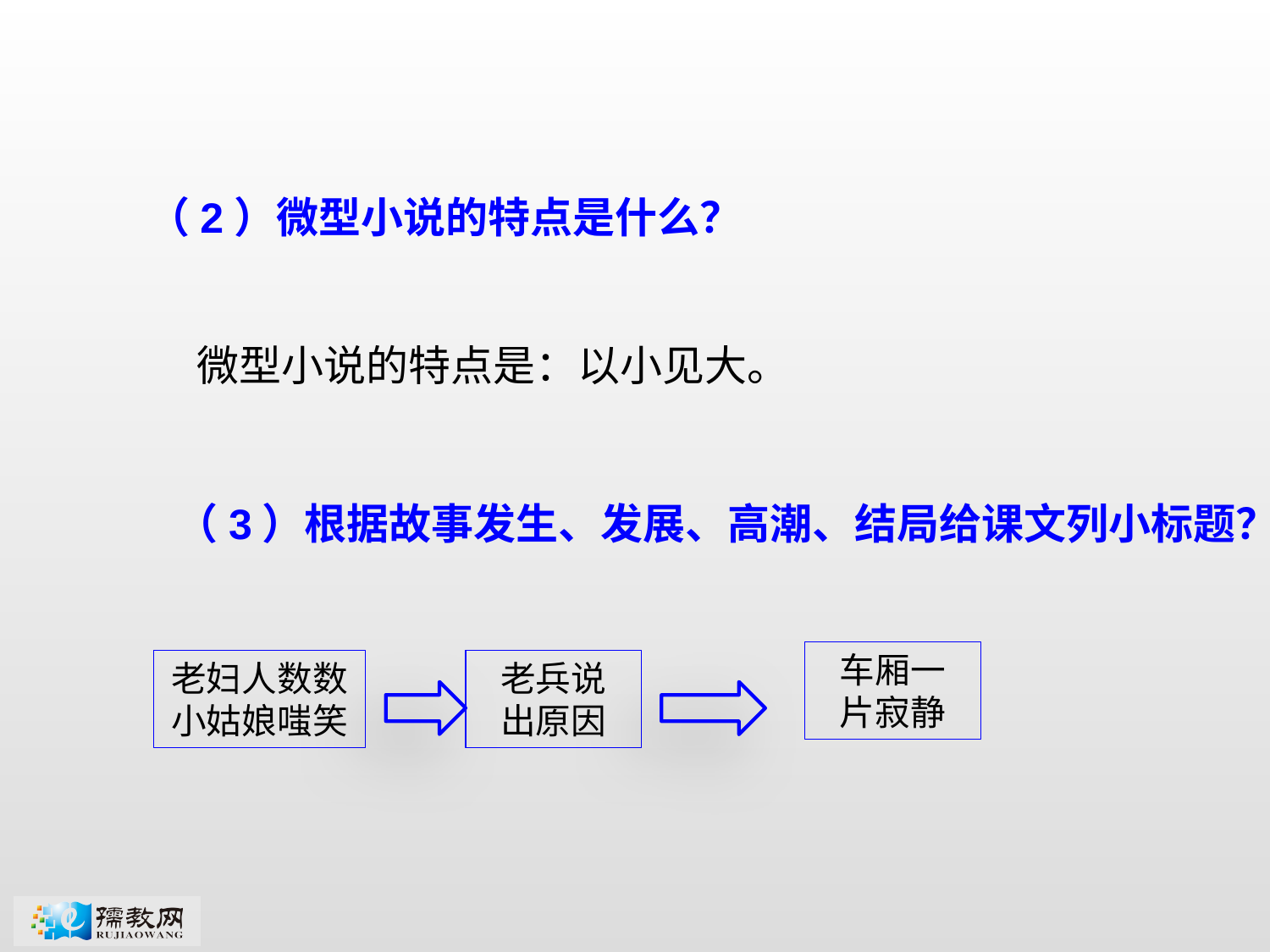

（2）微型小说的特点是什么？
微型小说的特点是：以小见大。
（3）根据故事发生、发展、高潮、结局给课文列小标题？
车厢一
片寂静
老妇人数数
小姑娘嗤笑
老兵说
出原因